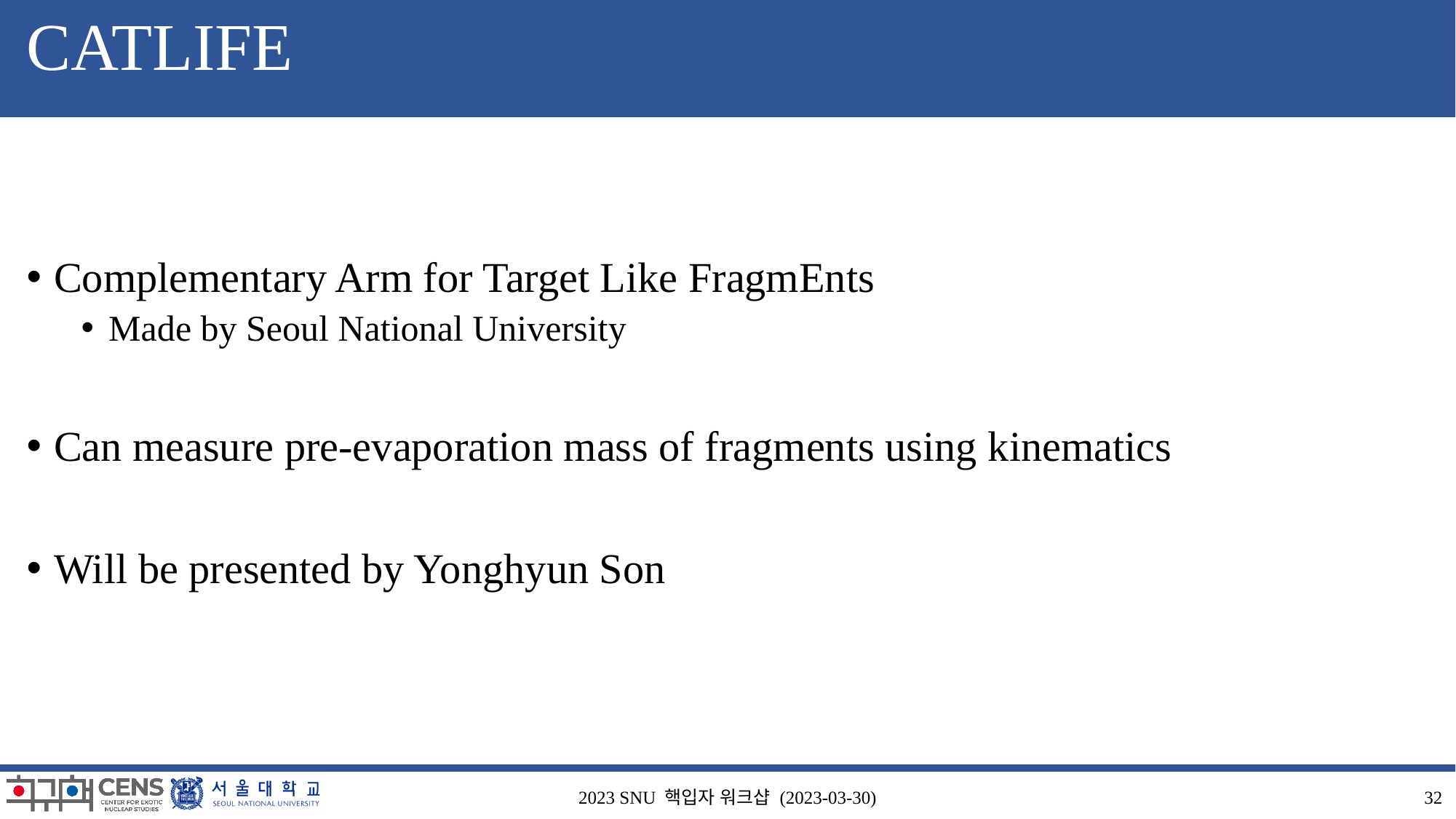

# CATLIFE

Complementary Arm for Target Like FragmEnts
Made by Seoul National University

Can measure pre-evaporation mass of fragments using kinematics

Will be presented by Yonghyun Son
2023 SNU 핵입자 워크샵 (2023-03-30)
32